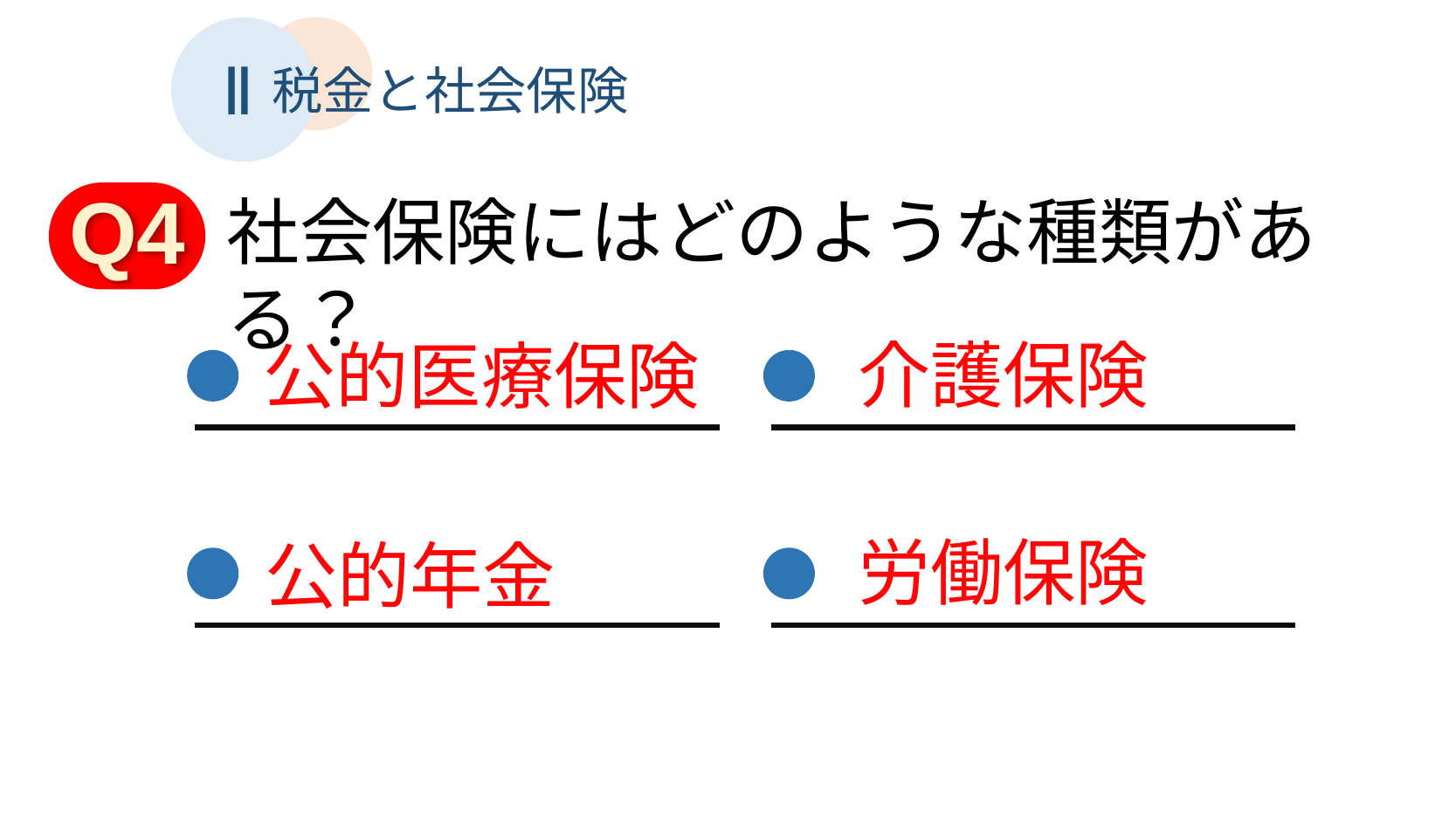

Ⅱ
税金と社会保険
Q4

社会保険にはどのような種類がある？、
介護保険
公的医療保険

労働保険
公的年金